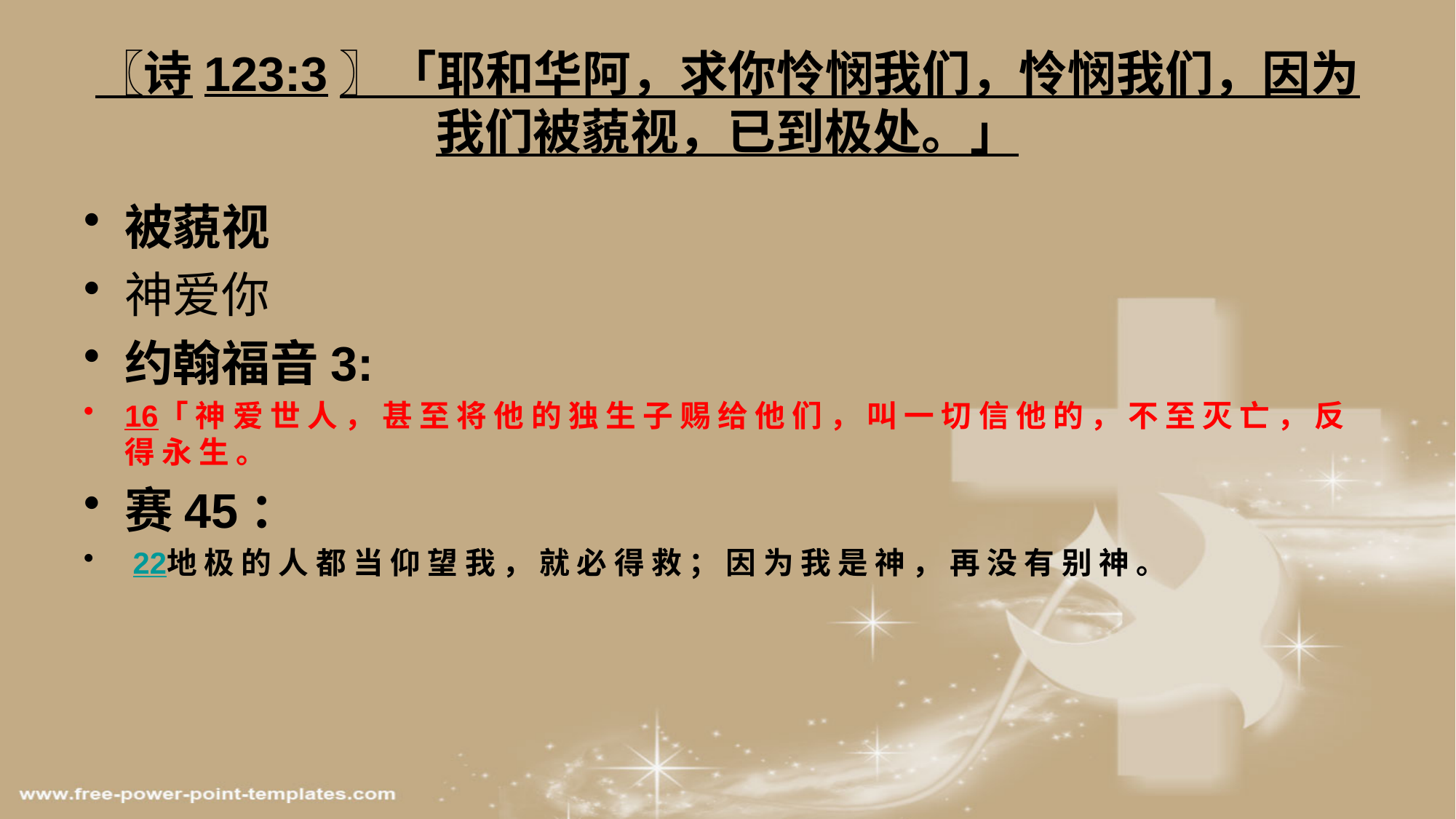

# 〖诗123:3〗「耶和华阿，求你怜悯我们，怜悯我们，因为我们被藐视，已到极处。」
被藐视
神爱你
约翰福音3:
16「 神 爱 世 人 ， 甚 至 将 他 的 独 生 子 赐 给 他 们 ， 叫 一 切 信 他 的 ， 不 至 灭 亡 ， 反 得 永 生 。
赛45：
 22地 极 的 人 都 当 仰 望 我 ， 就 必 得 救 ； 因 为 我 是 神 ， 再 没 有 别 神 。